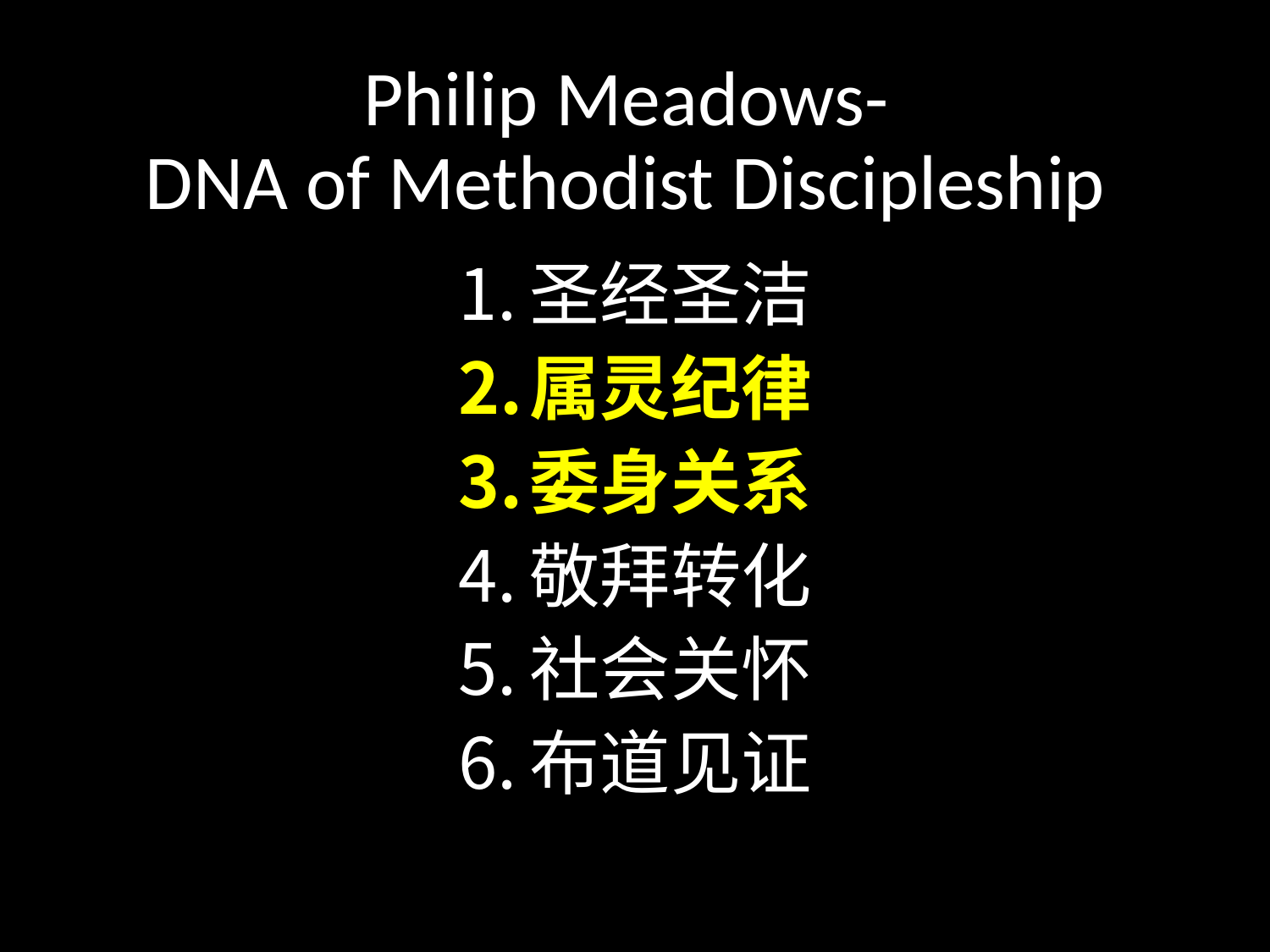

# Philip Meadows- DNA of Methodist Discipleship
圣经圣洁
属灵纪律
委身关系
敬拜转化
社会关怀
布道见证